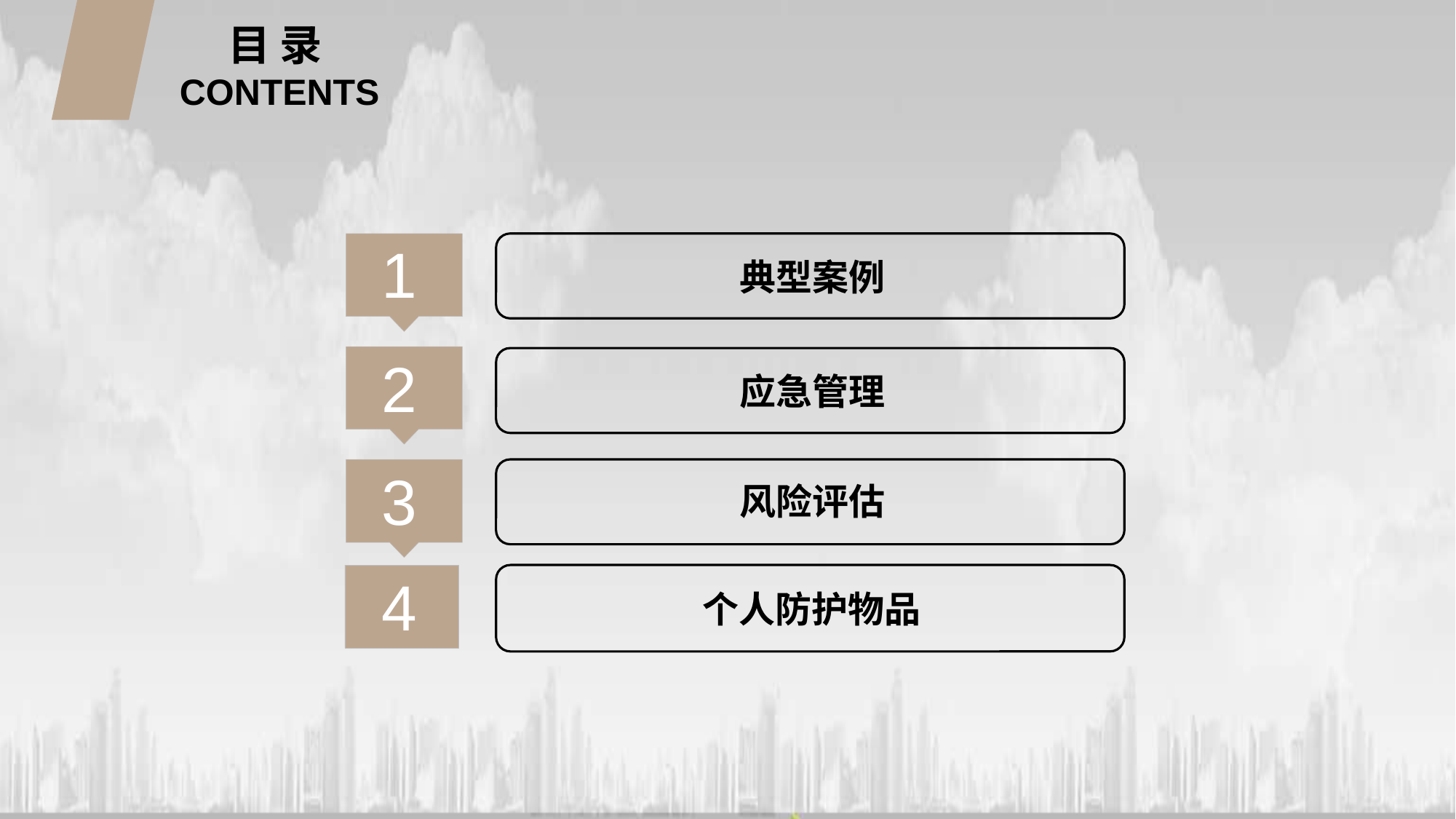

目 录
CONTENTS
1

典型案例
2

应急管理
3

风险评估
4

个人防护物品